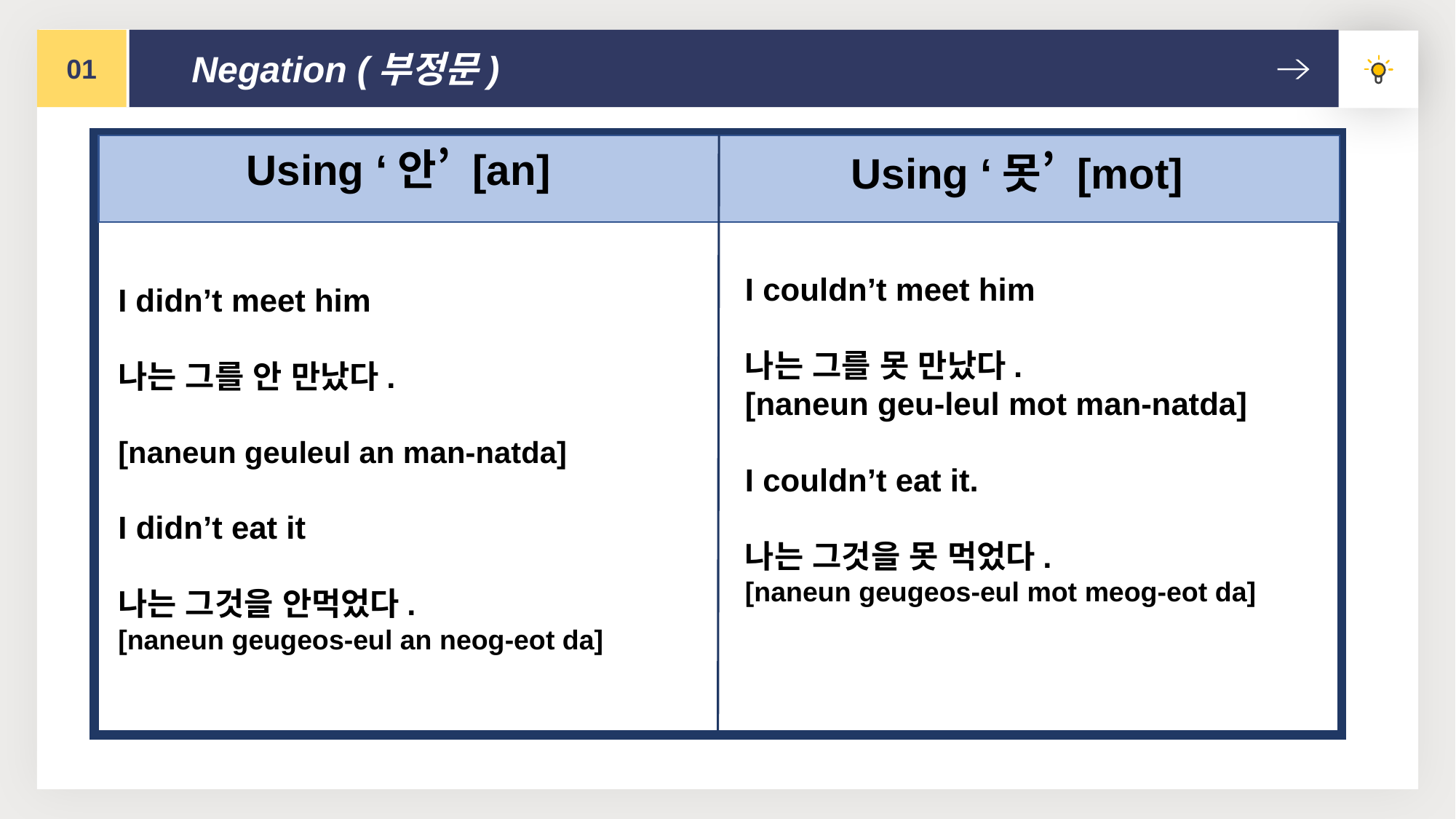

01
Negation (부정문)

Using ‘안’ [an]
Using ‘못’ [mot]

I couldn’t meet him

나는 그를 못 만났다.
[naneun geu-leul mot man-natda]

I couldn’t eat it.

나는 그것을 못 먹었다.
[naneun geugeos-eul mot meog-eot da]

I didn’t meet him

나는 그를 안 만났다.

[naneun geuleul an man-natda]

I didn’t eat it

나는 그것을 안먹었다.
[naneun geugeos-eul an neog-eot da]